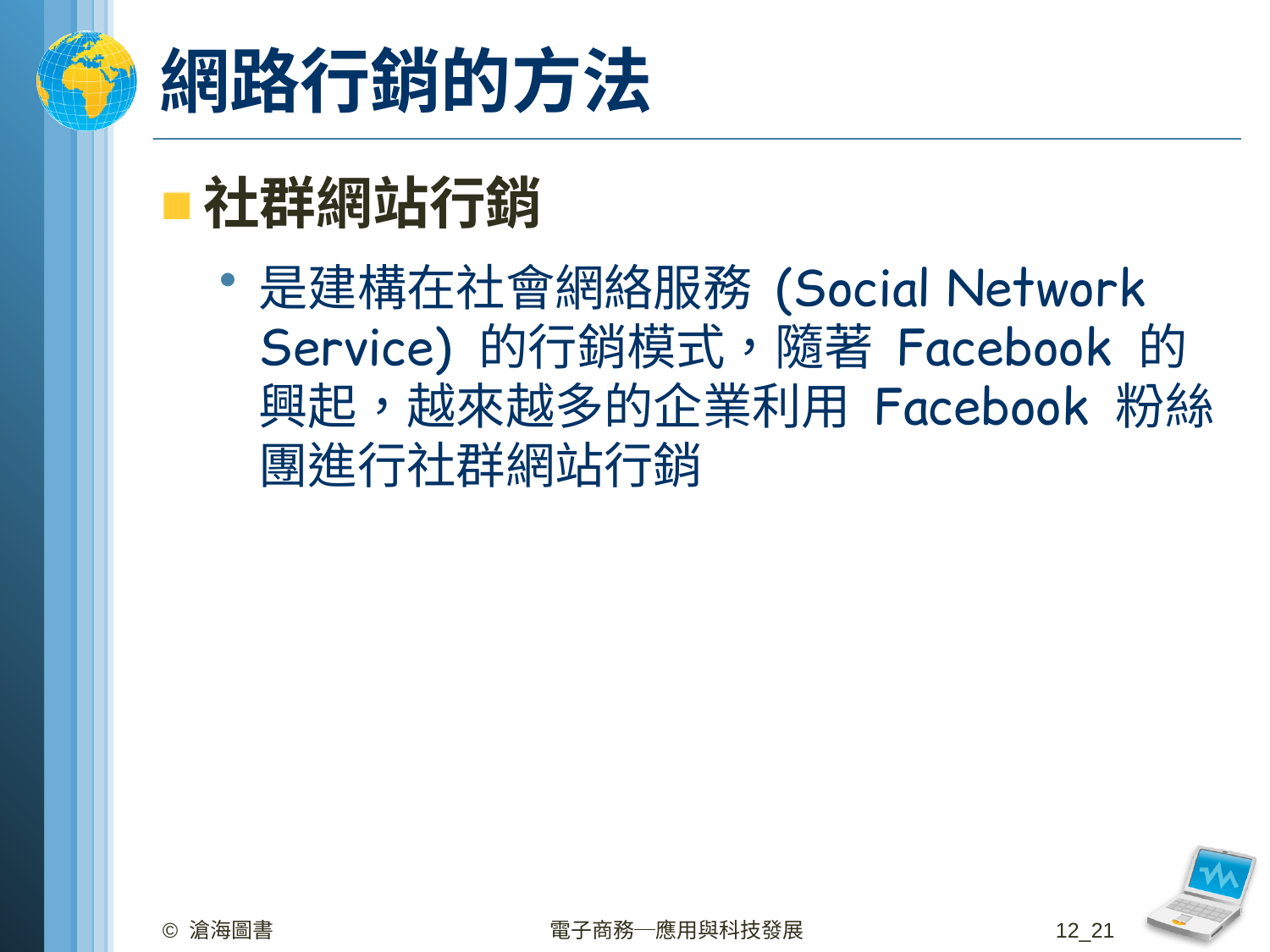

# 網路行銷的方法
社群網站行銷
是建構在社會網絡服務 (Social Network Service) 的行銷模式，隨著 Facebook 的興起，越來越多的企業利用 Facebook 粉絲團進行社群網站行銷
© 滄海圖書
電子商務─應用與科技發展
12_21